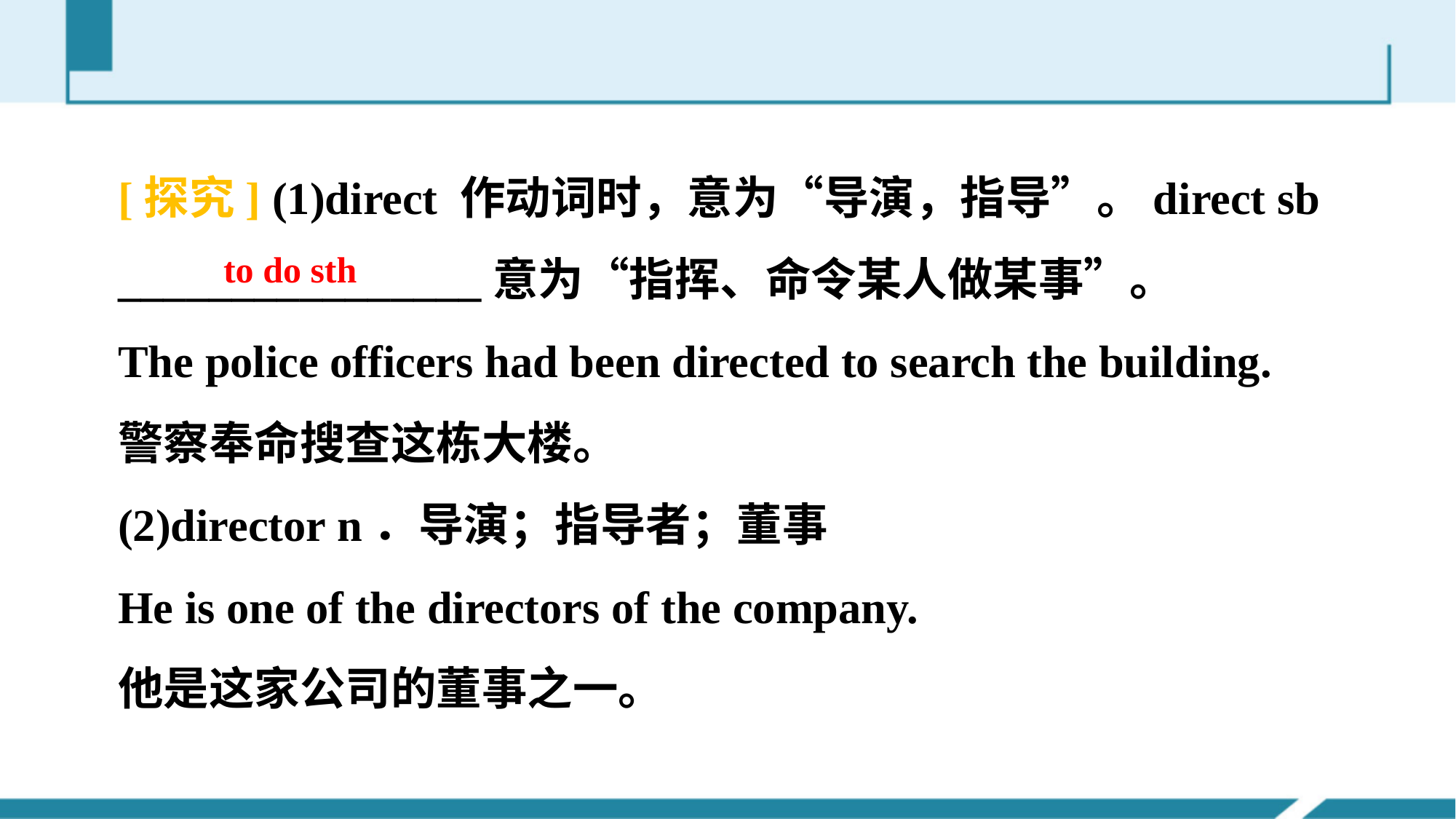

[探究] (1)direct 作动词时，意为“导演，指导”。direct sb ________________意为“指挥、命令某人做某事”。
The police officers had been directed to search the building.
警察奉命搜查这栋大楼。
(2)director n．导演；指导者；董事
He is one of the directors of the company.
他是这家公司的董事之一。
to do sth